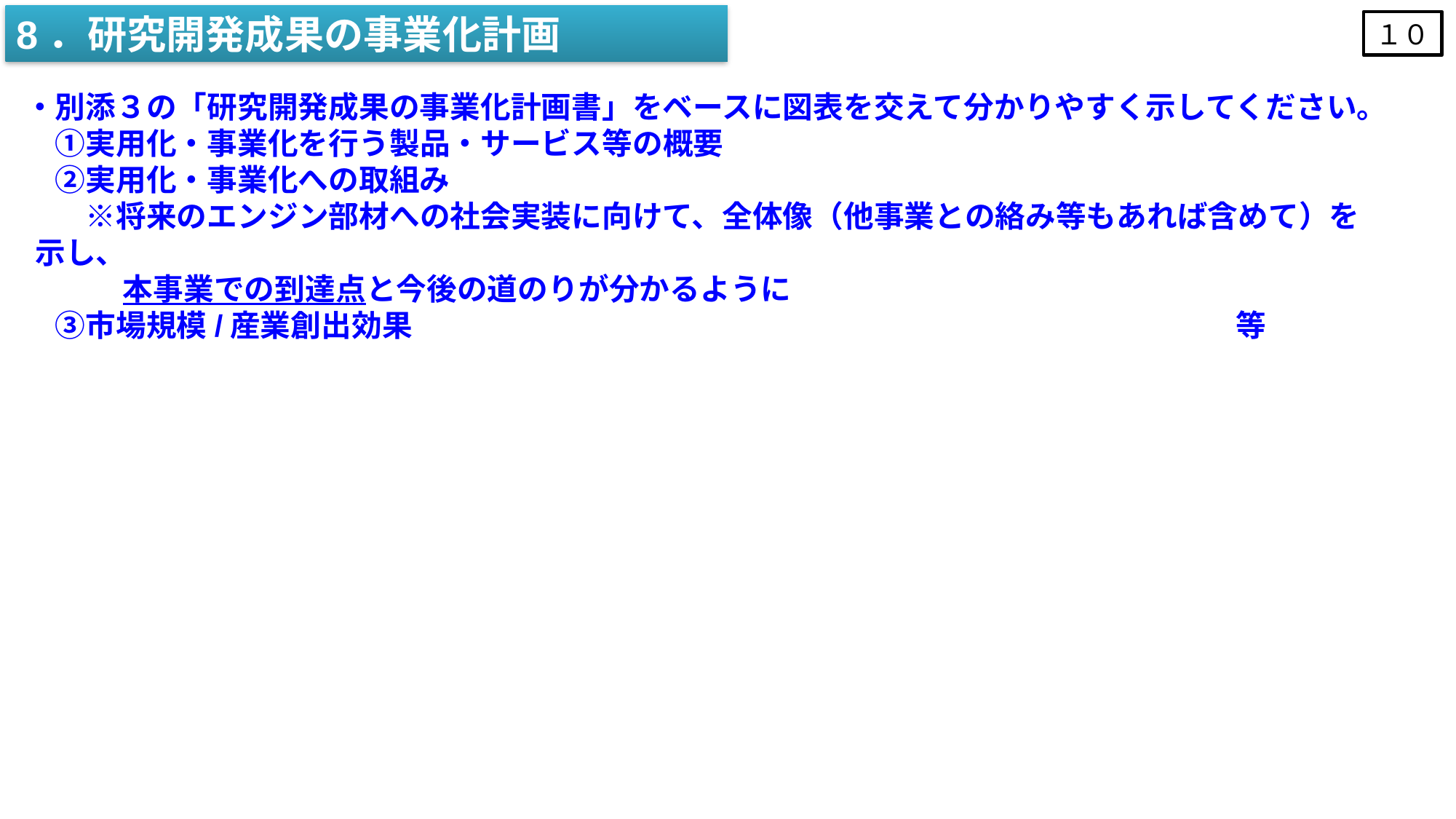

8．研究開発成果の事業化計画
１０
・別添３の「研究開発成果の事業化計画書」をベースに図表を交えて分かりやすく示してください。
　①実用化・事業化を行う製品・サービス等の概要
　②実用化・事業化への取組み
　　※将来のエンジン部材への社会実装に向けて、全体像（他事業との絡み等もあれば含めて）を示し、
　　　 本事業での到達点と今後の道のりが分かるように
　③市場規模/産業創出効果　								等